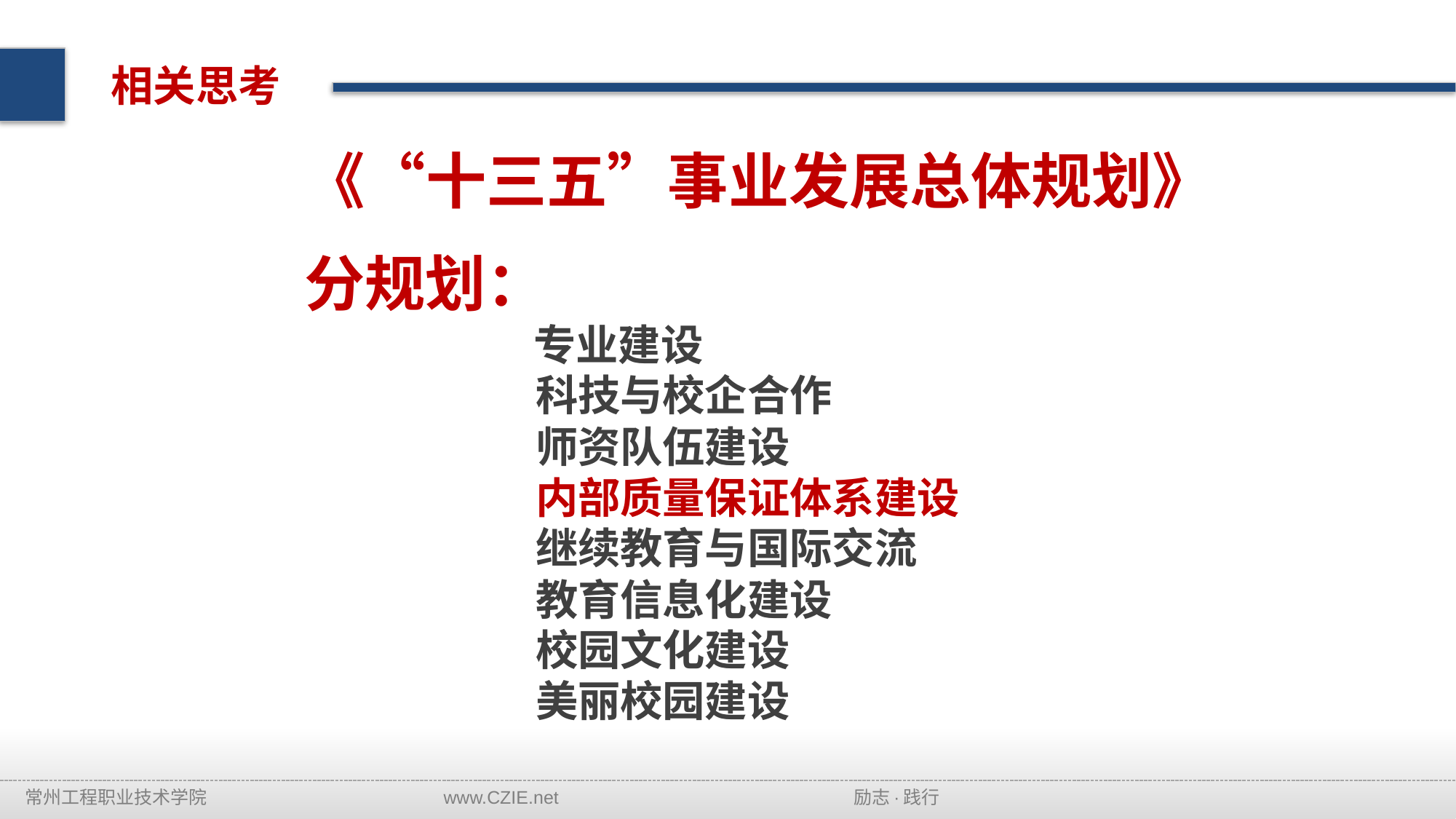

相关思考

《“十三五”事业发展总体规划》
分规划：
                            专业建设
                        科技与校企合作
                        师资队伍建设
                        内部质量保证体系建设
                        继续教育与国际交流
                        教育信息化建设
                        校园文化建设
                        美丽校园建设